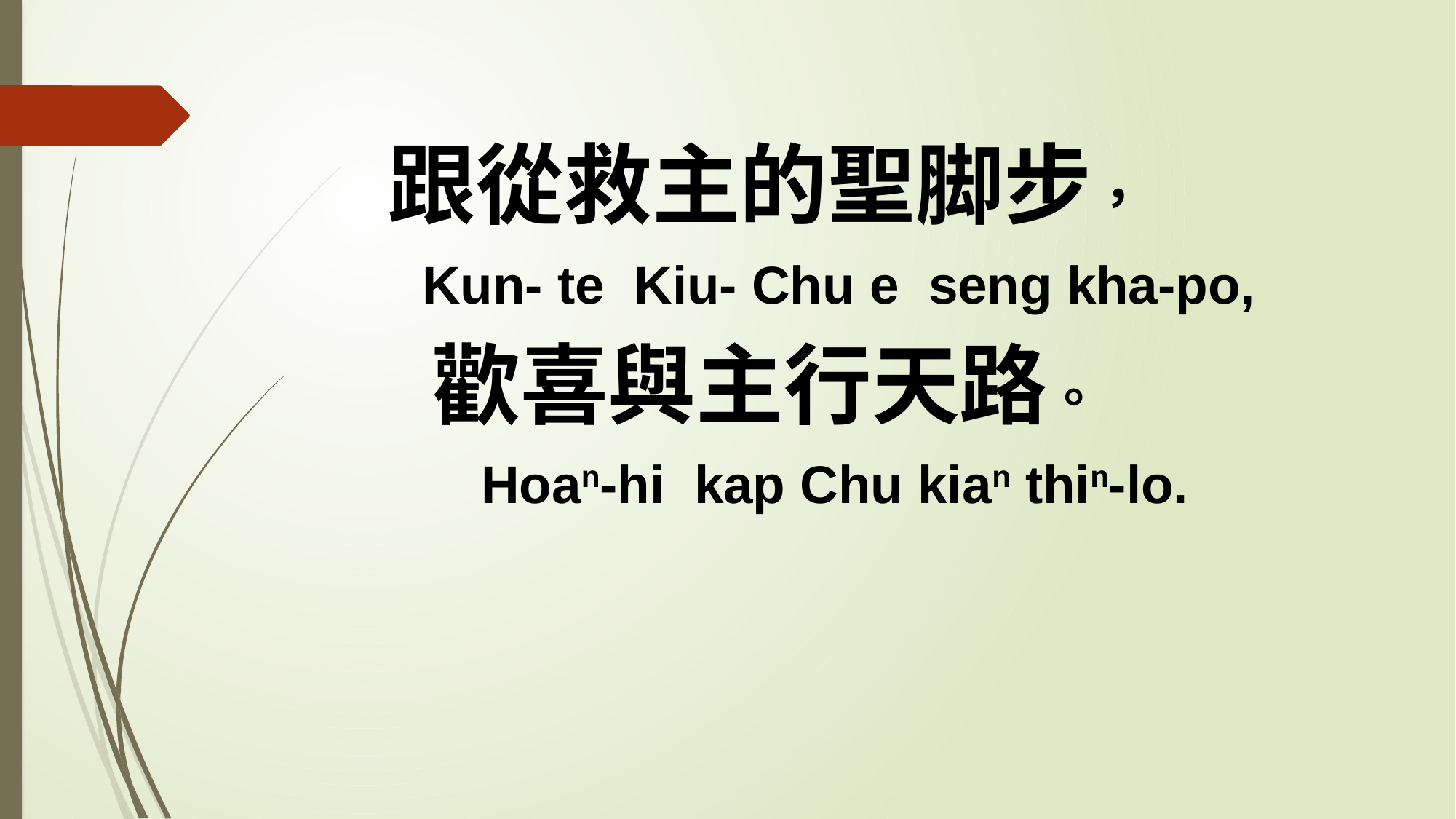

跟從救主的聖脚步，
            Kun- te  Kiu- Chu e  seng kha-po,
歡喜與主行天路。
                Hoan-hi  kap Chu kian thin-lo.